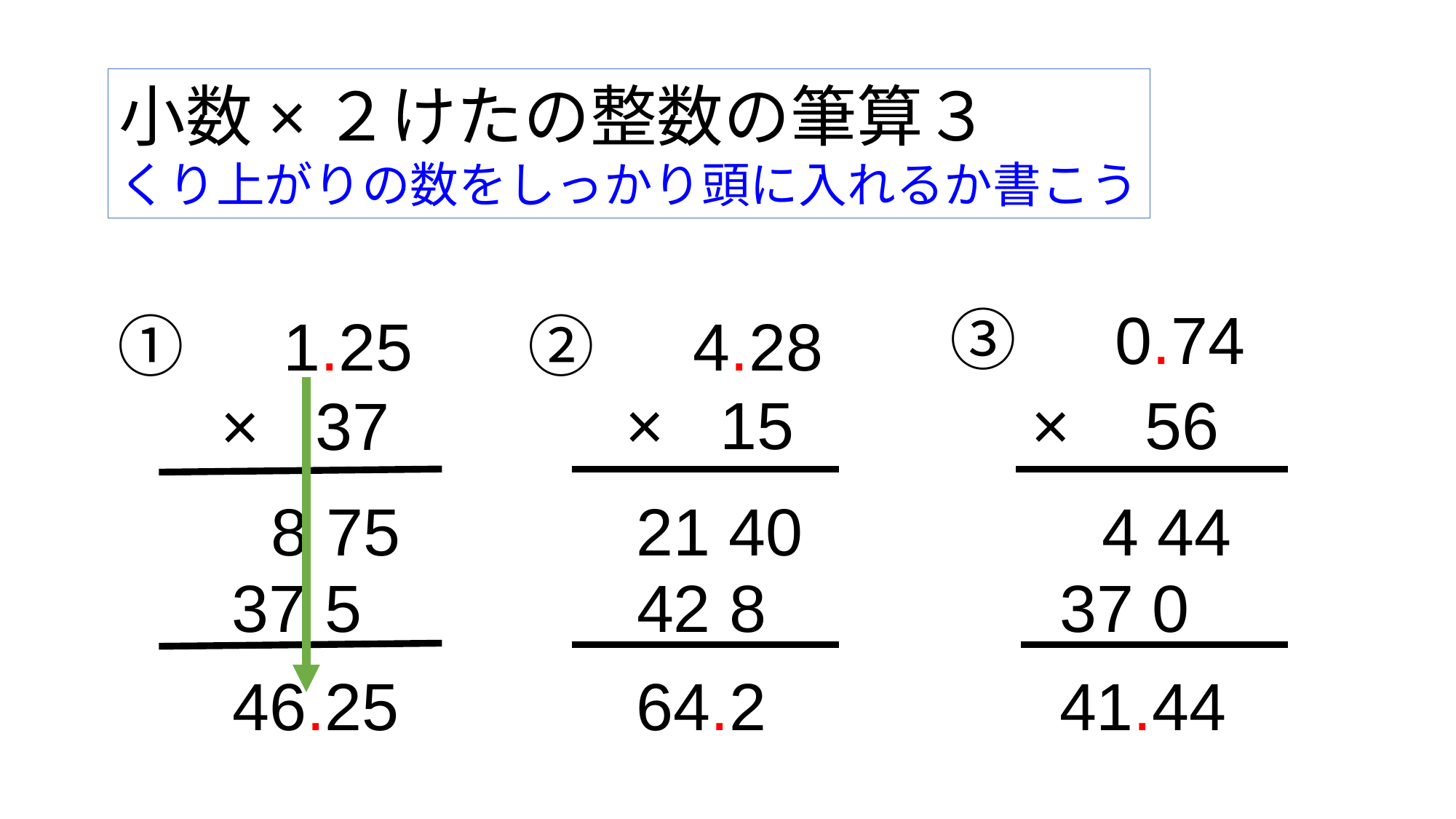

小数×２けたの整数の筆算３
くり上がりの数をしっかり頭に入れるか書こう
③　0.74
①　1.25
②　4.28
×   15
×    56
×   37
8.75
21.40
4.44
37.50
42.80
37.00
46.25
64.20
41.44